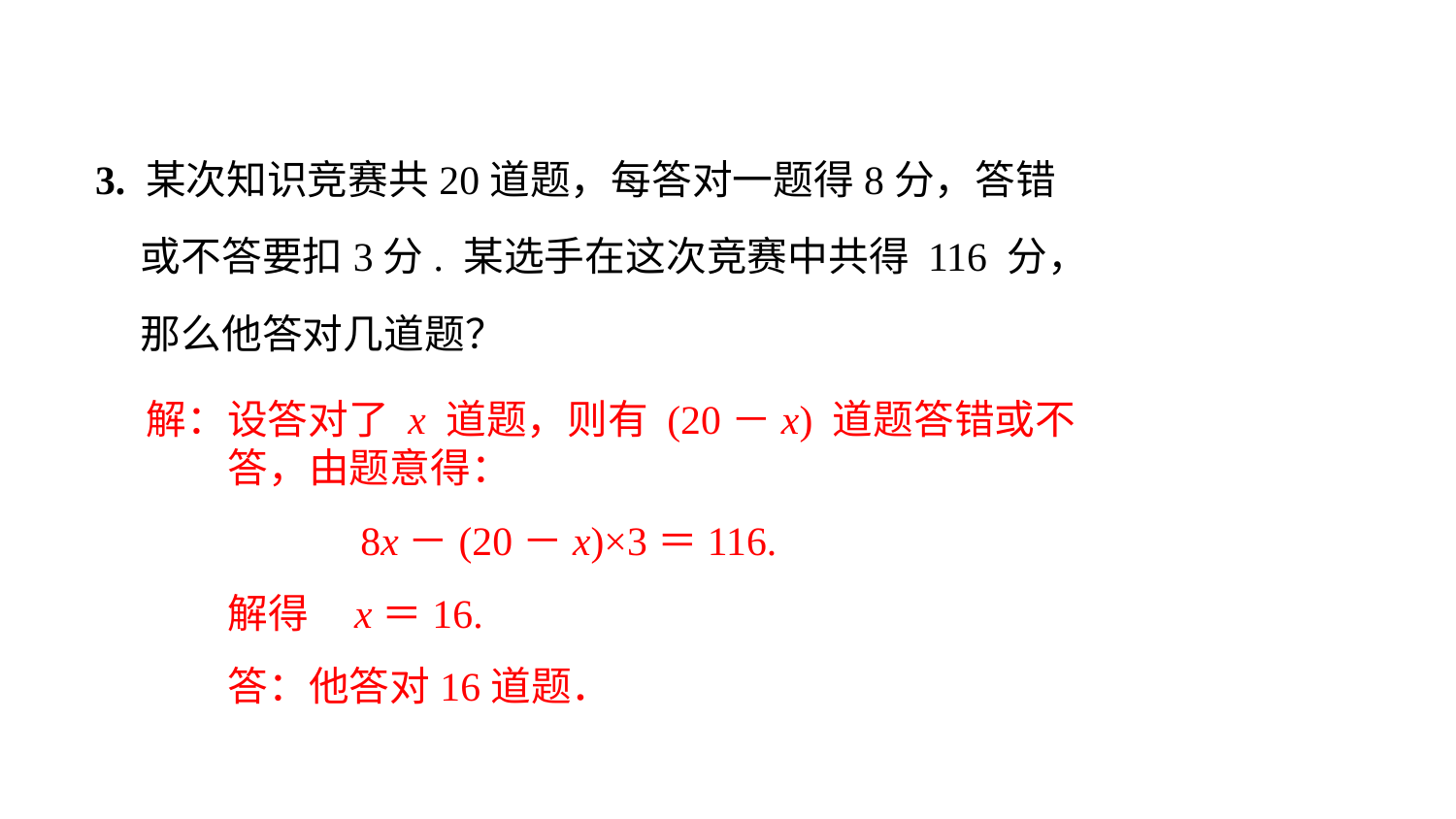

3. 某次知识竞赛共20道题，每答对一题得8分，答错
    或不答要扣3分. 某选手在这次竞赛中共得 116 分，
    那么他答对几道题？
解：设答对了 x 道题，则有 (20－x) 道题答错或不
        答，由题意得：
                     8x－(20－x)×3＝116.
        解得    x＝16.
        答：他答对16道题．